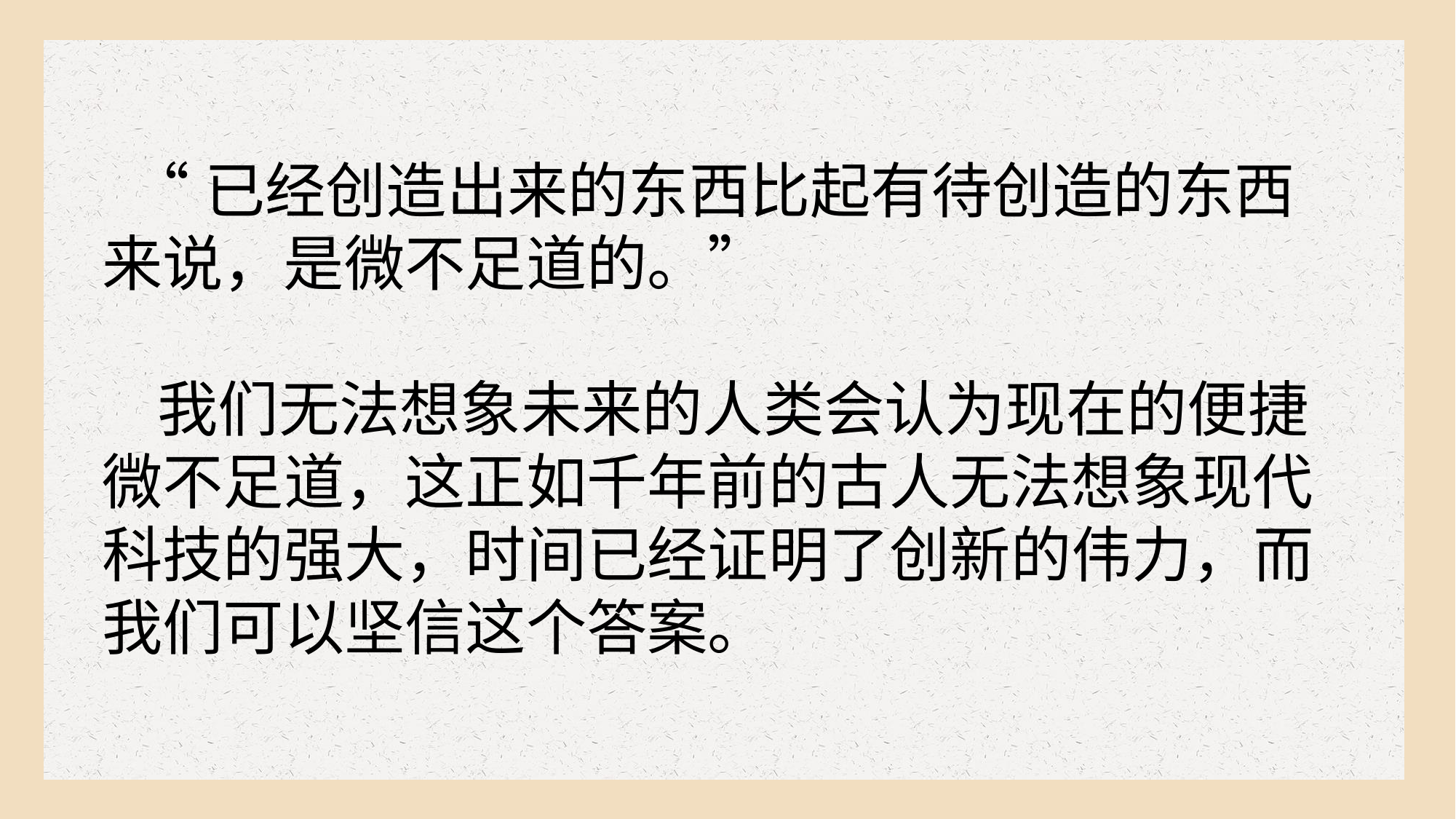

“已经创造出来的东西比起有待创造的东西来说，是微不足道的。”

   我们无法想象未来的人类会认为现在的便捷微不足道，这正如千年前的古人无法想象现代科技的强大，时间已经证明了创新的伟力，而我们可以坚信这个答案。